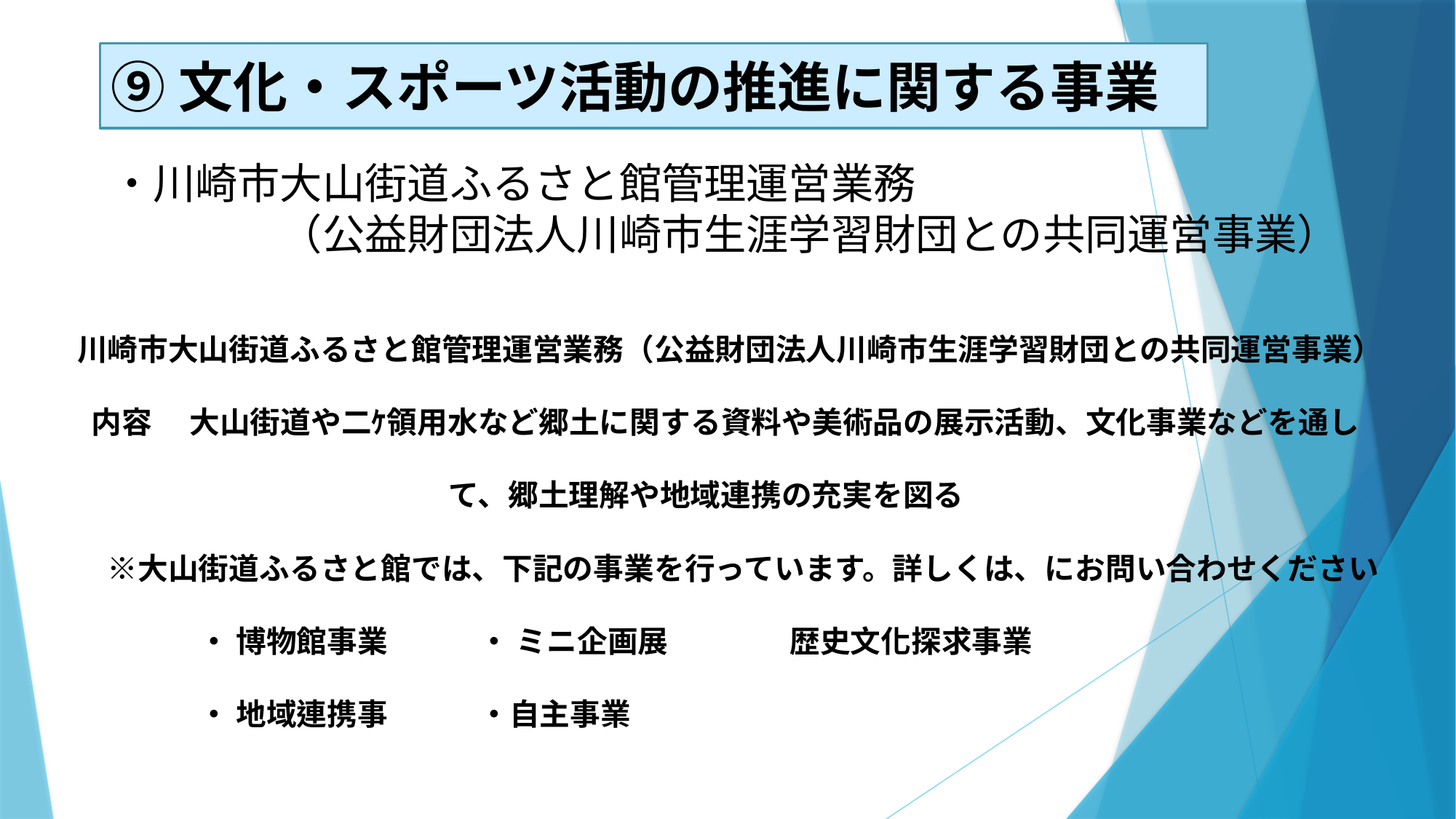

# ⑨文化・スポーツ活動の推進に関する事業
・川崎市大山街道ふるさと館管理運営業務
　　　　（公益財団法人川崎市生涯学習財団との共同運営事業）
川崎市大山街道ふるさと館管理運営業務（公益財団法人川崎市生涯学習財団との共同運営事業）
 内容 　大山街道や二ｹ領用水など郷土に関する資料や美術品の展示活動、文化事業などを通し　　　　　　　　　　	 　 て、郷土理解や地域連携の充実を図る
　※大山街道ふるさと館では、下記の事業を行っています。詳しくは、にお問い合わせください
・ 博物館事業　　　・ ミニ企画展　　　　歴史文化探求事業
・ 地域連携事　　　・自主事業